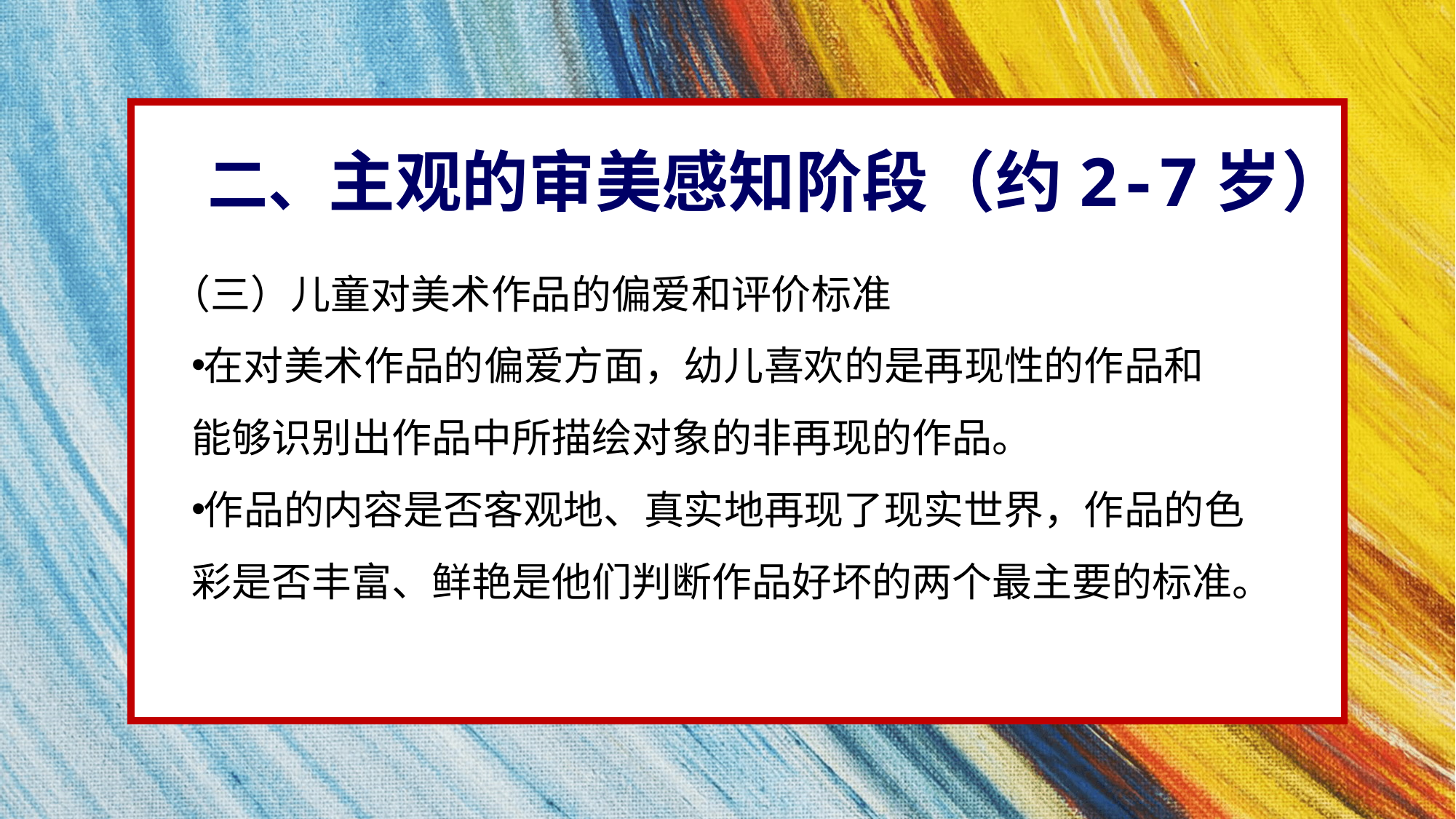

# 二、主观的审美感知阶段（约2-7岁）
（三）儿童对美术作品的偏爱和评价标准
在对美术作品的偏爱方面，幼儿喜欢的是再现性的作品和
能够识别出作品中所描绘对象的非再现的作品。
作品的内容是否客观地、真实地再现了现实世界，作品的色彩是否丰富、鲜艳是他们判断作品好坏的两个最主要的标准。